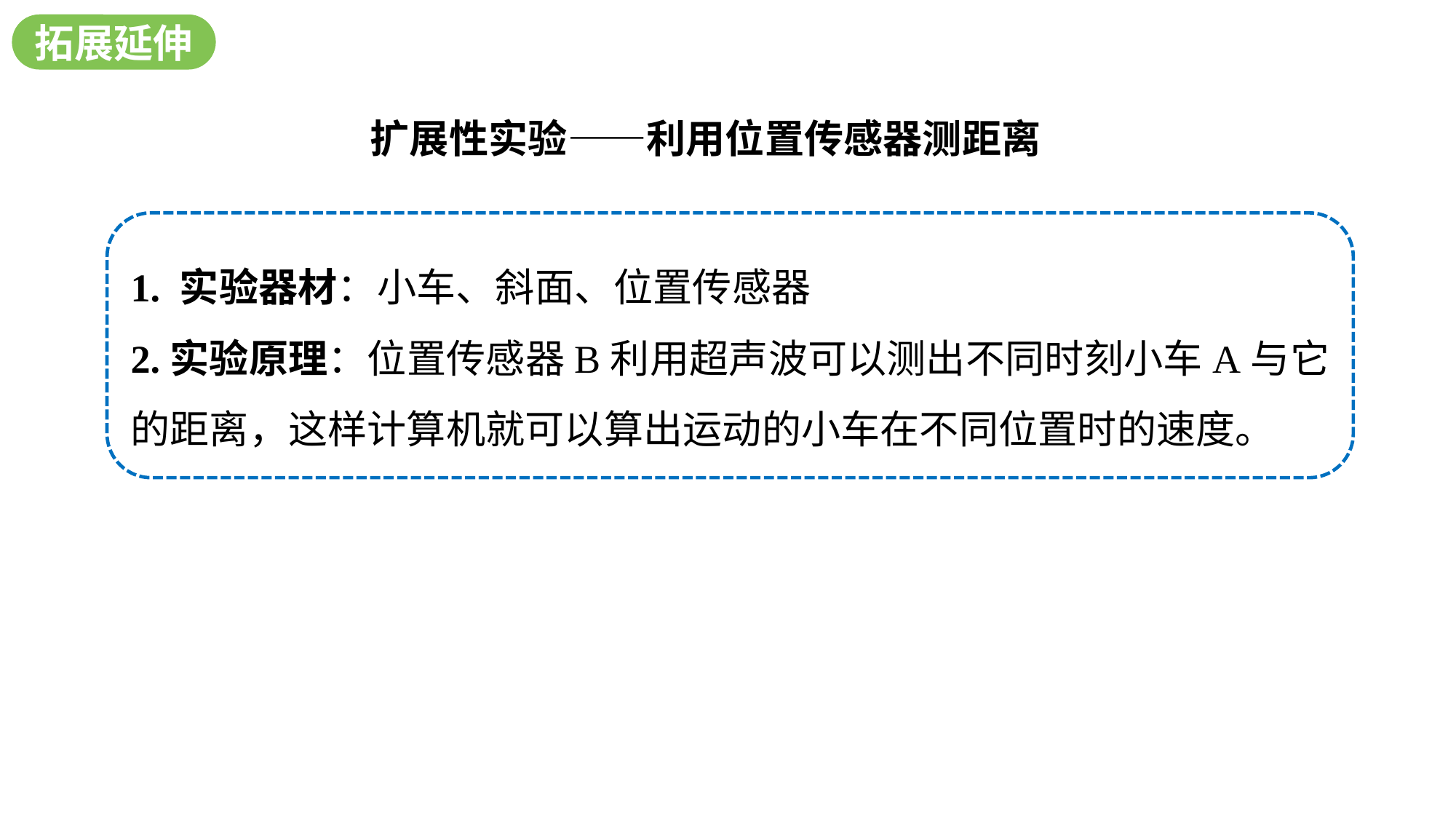

拓展延伸
扩展性实验——利用位置传感器测距离
1. 实验器材：小车、斜面、位置传感器
2.实验原理：位置传感器B利用超声波可以测出不同时刻小车A与它的距离，这样计算机就可以算出运动的小车在不同位置时的速度。